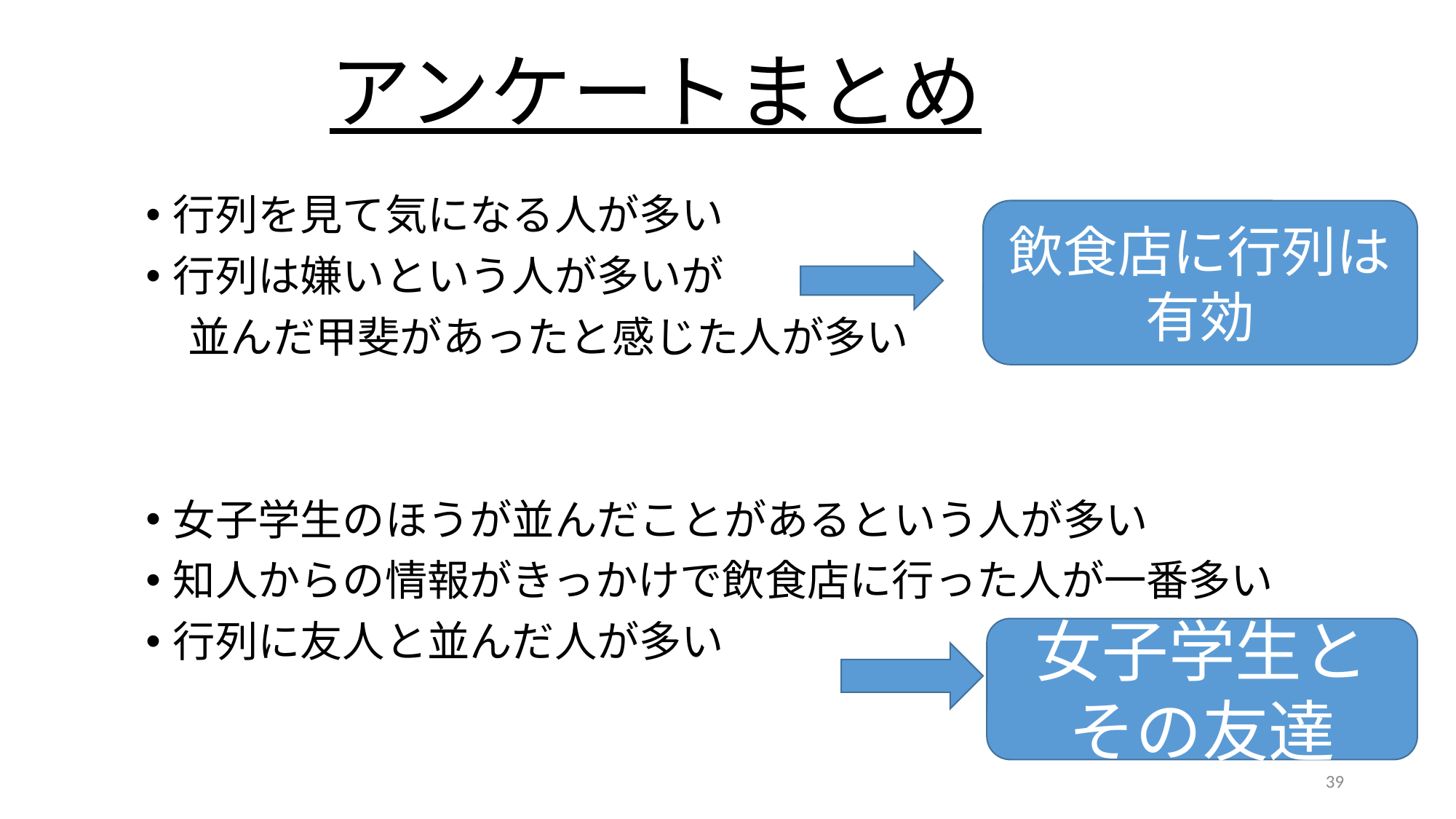

# アンケートまとめ

行列を見て気になる人が多い
行列は嫌いという人が多いが
　並んだ甲斐があったと感じた人が多い

女子学生のほうが並んだことがあるという人が多い
知人からの情報がきっかけで飲食店に行った人が一番多い
行列に友人と並んだ人が多い

飲食店に行列は有効

女子学生と
その友達

39